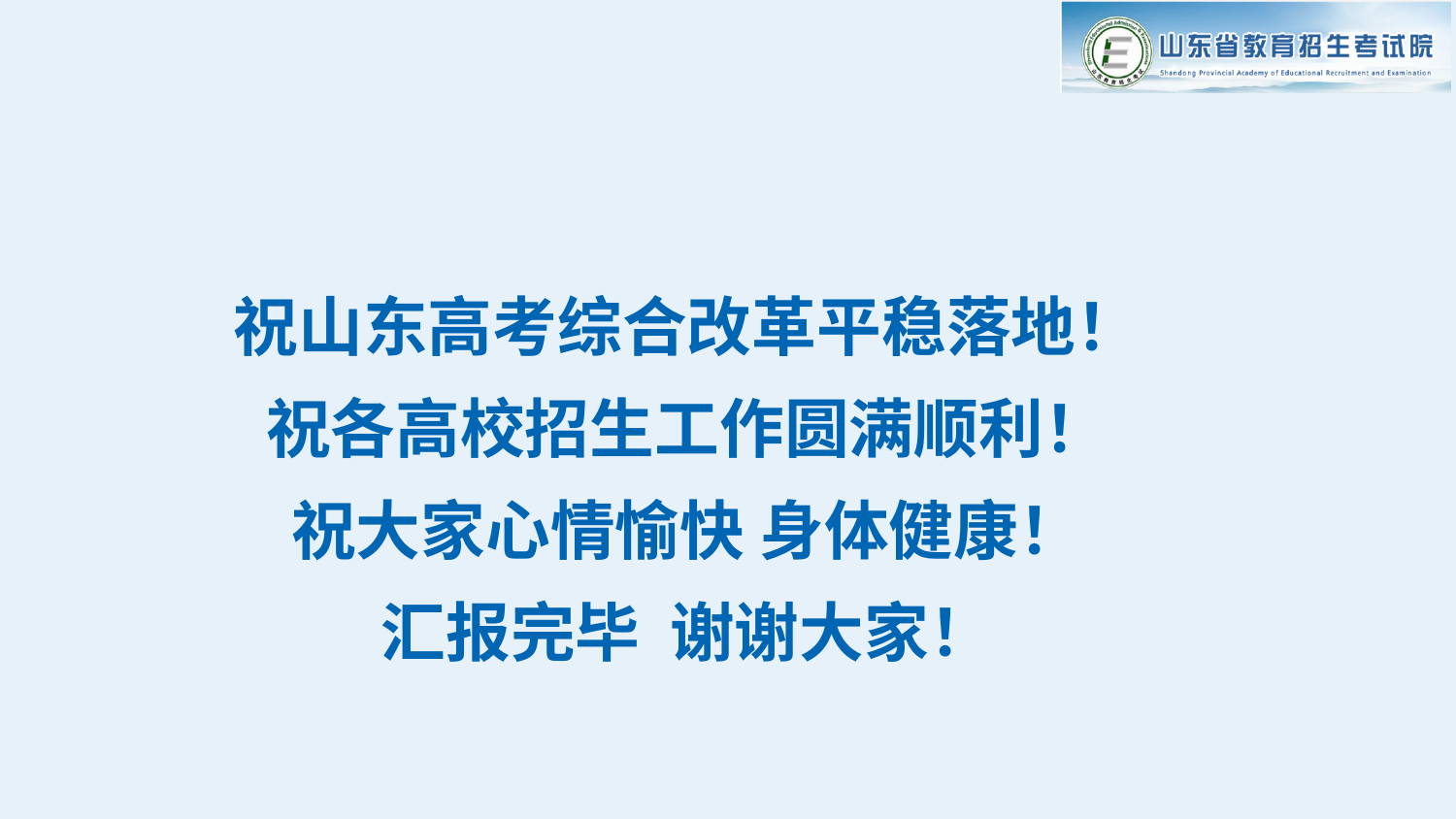

祝山东高考综合改革平稳落地！
祝各高校招生工作圆满顺利！
祝大家心情愉快 身体健康！
汇报完毕  谢谢大家！